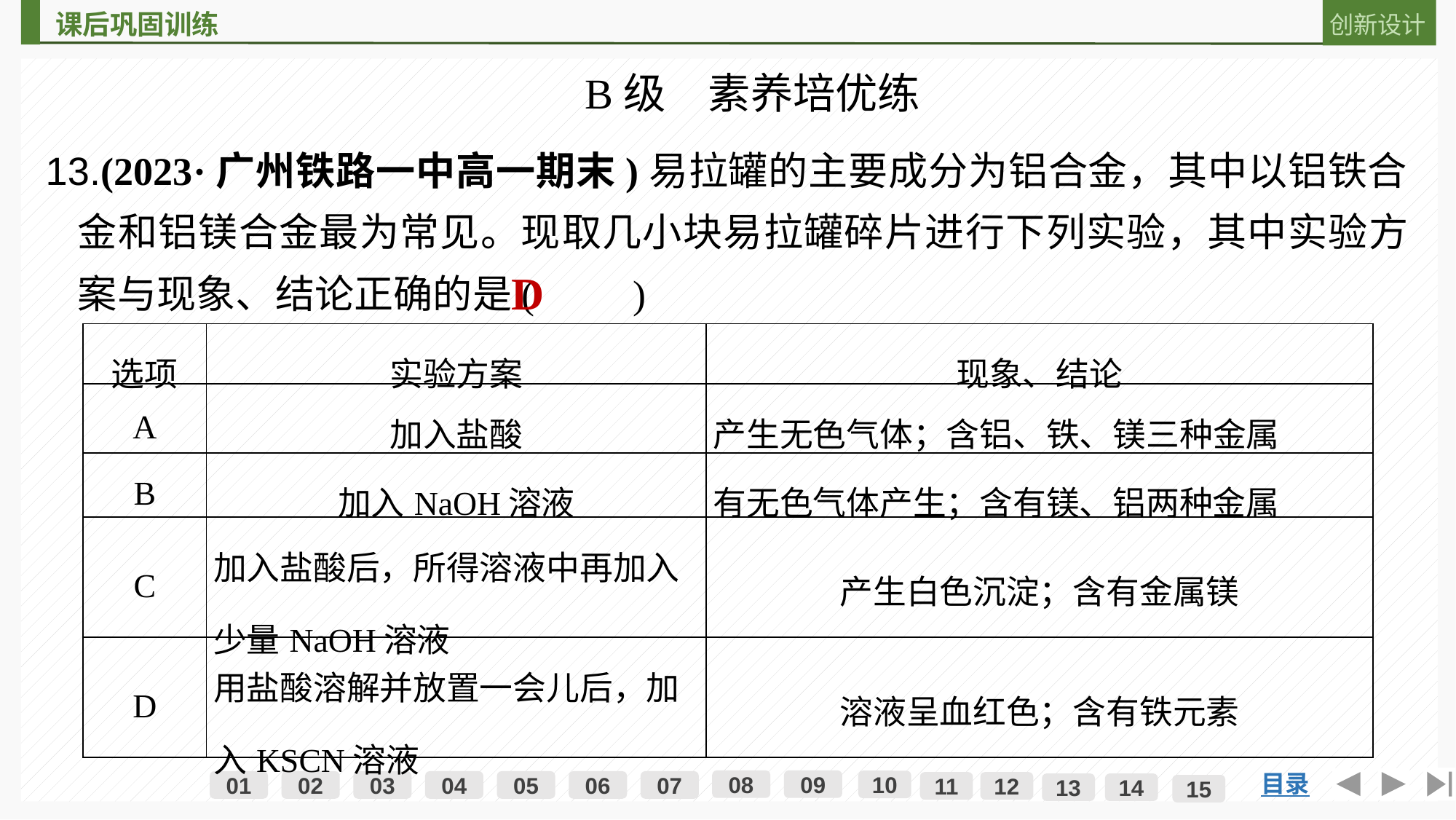

B级　素养培优练
13.(2023·广州铁路一中高一期末)易拉罐的主要成分为铝合金，其中以铝铁合金和铝镁合金最为常见。现取几小块易拉罐碎片进行下列实验，其中实验方案与现象、结论正确的是(　　)
D
| 选项 | 实验方案 | 现象、结论 |
| --- | --- | --- |
| A | 加入盐酸 | 产生无色气体；含铝、铁、镁三种金属 |
| B | 加入NaOH溶液 | 有无色气体产生；含有镁、铝两种金属 |
| C | 加入盐酸后，所得溶液中再加入少量NaOH溶液 | 产生白色沉淀；含有金属镁 |
| D | 用盐酸溶解并放置一会儿后，加入KSCN溶液 | 溶液呈血红色；含有铁元素 |